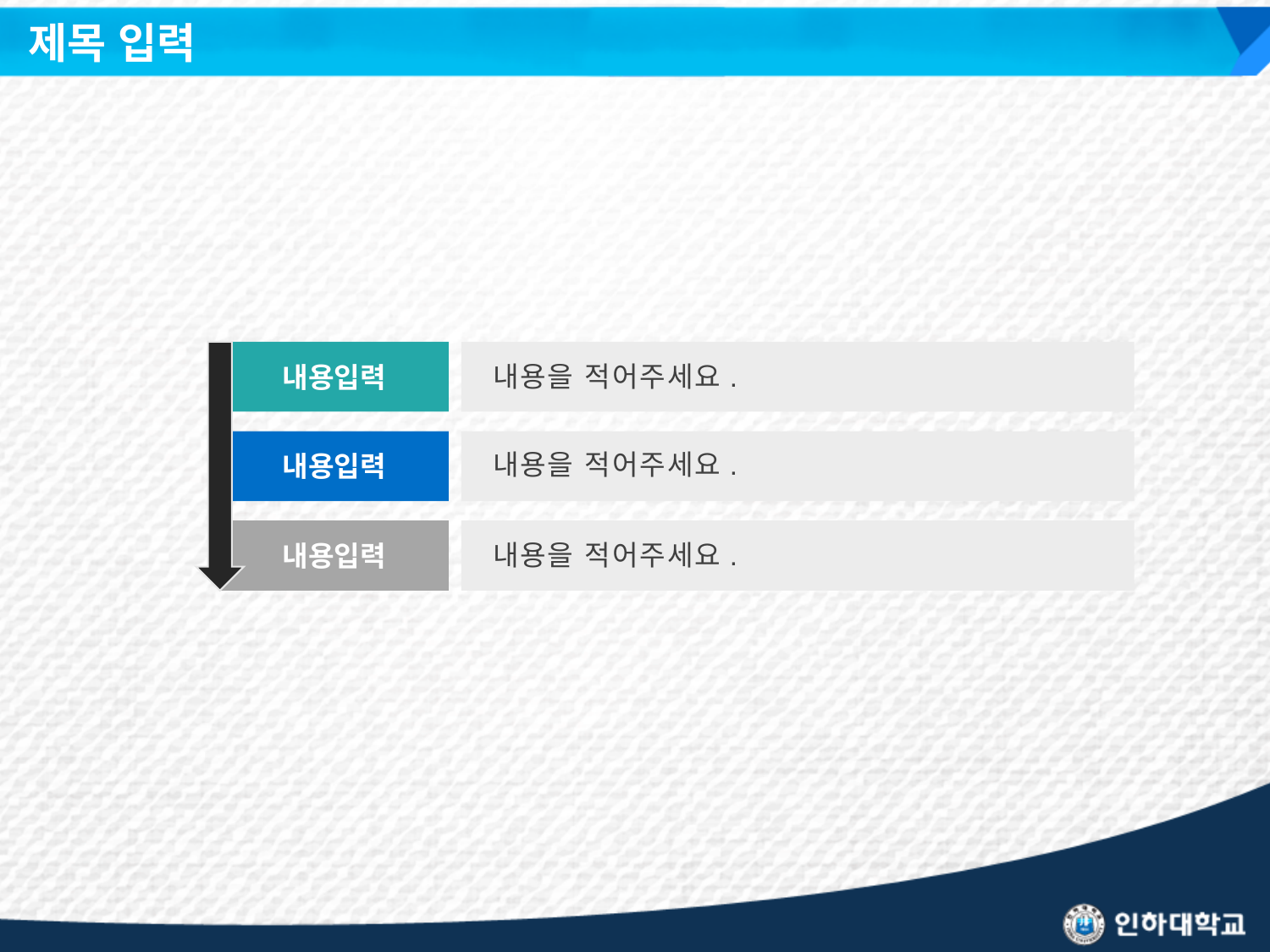

# 제목 입력

내용을 적어주세요.
내용입력

내용을 적어주세요.
내용입력

내용을 적어주세요.
내용입력